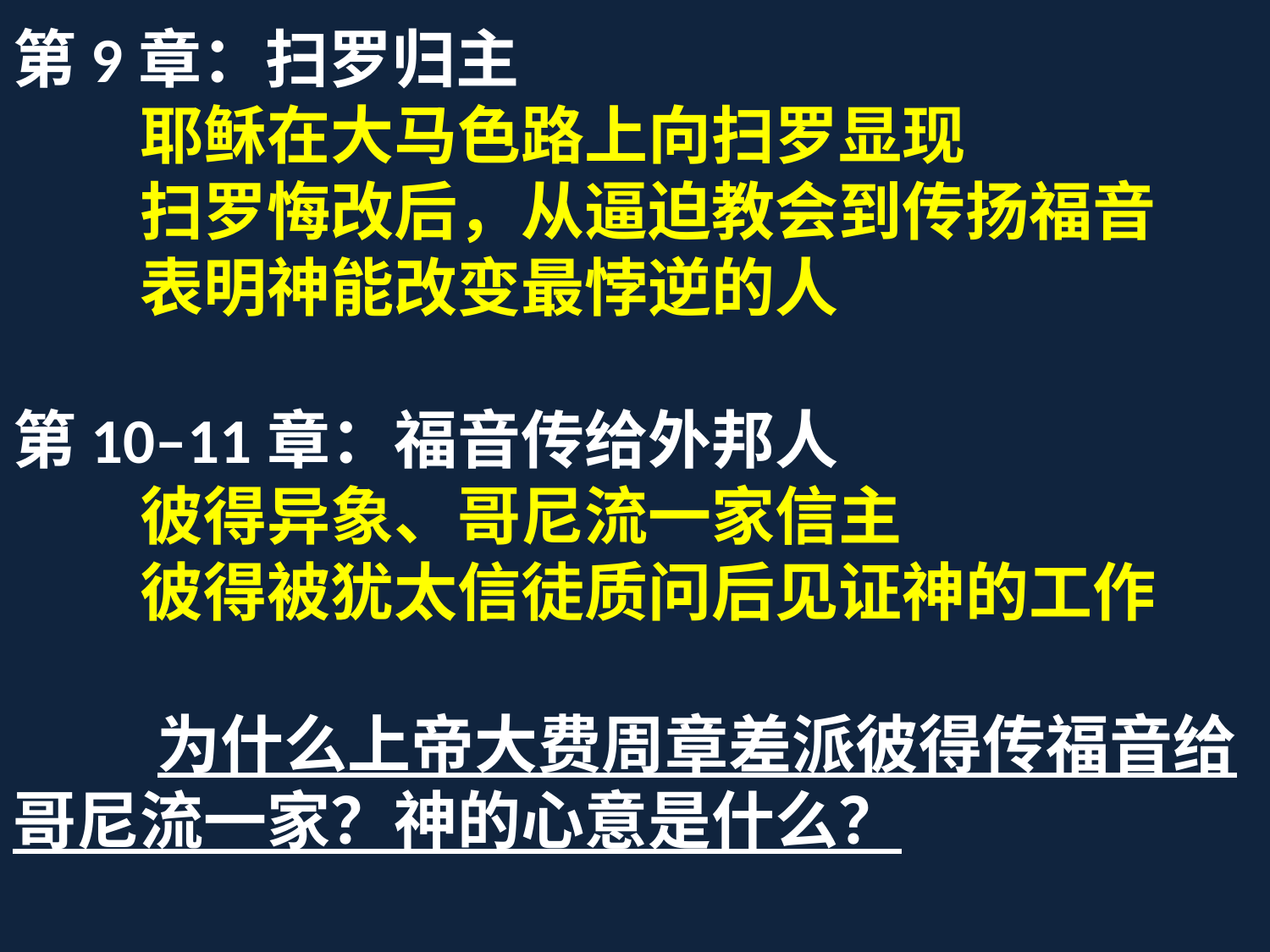

第9章：扫罗归主
	耶稣在大马色路上向扫罗显现
	扫罗悔改后，从逼迫教会到传扬福音
	表明神能改变最悖逆的人

第10–11章：福音传给外邦人
	彼得异象、哥尼流一家信主
	彼得被犹太信徒质问后见证神的工作

         为什么上帝大费周章差派彼得传福音给哥尼流一家？神的心意是什么？